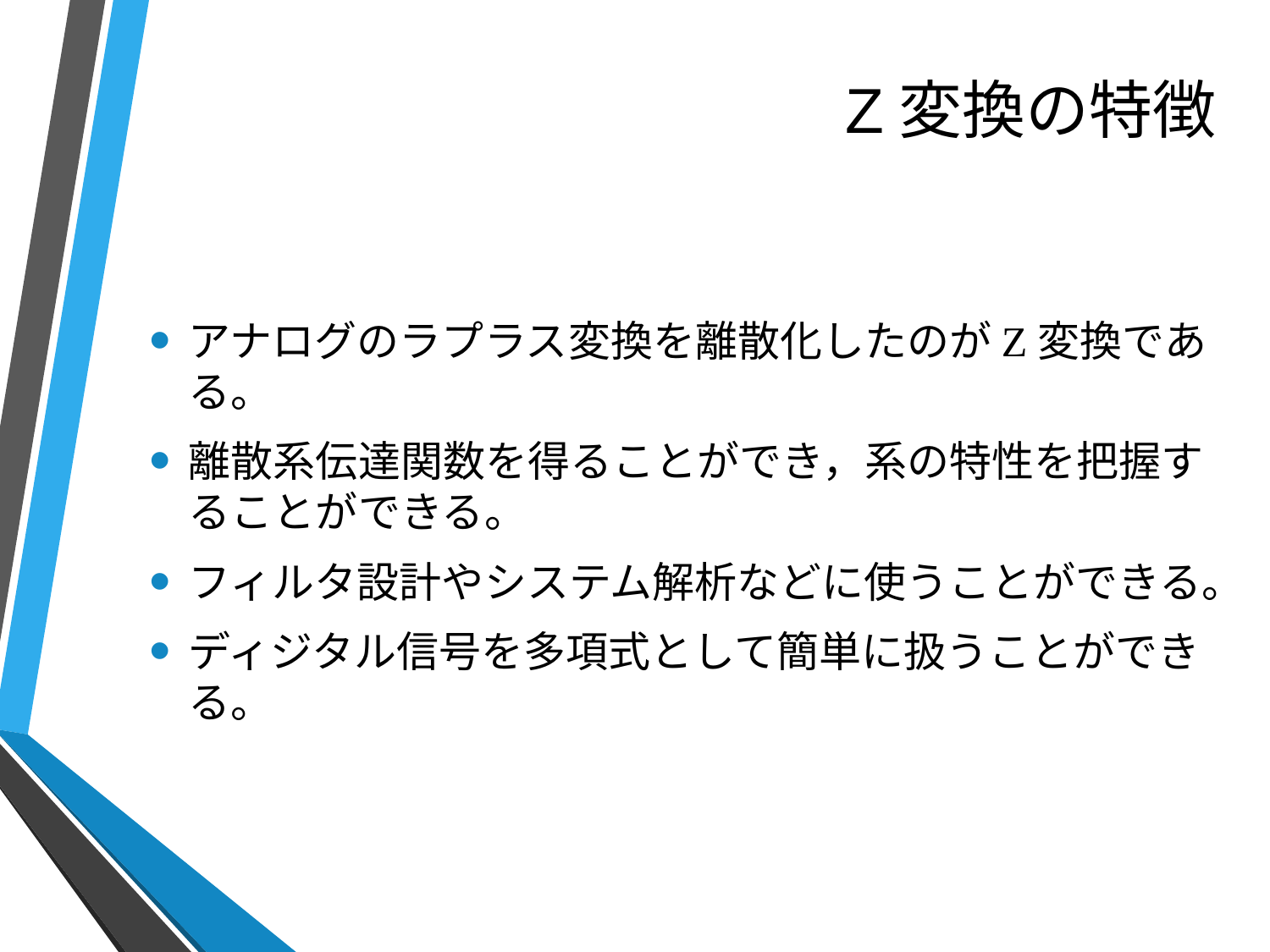

# Z変換の特徴
アナログのラプラス変換を離散化したのがZ変換である。
離散系伝達関数を得ることができ，系の特性を把握することができる。
フィルタ設計やシステム解析などに使うことができる。
ディジタル信号を多項式として簡単に扱うことができる。